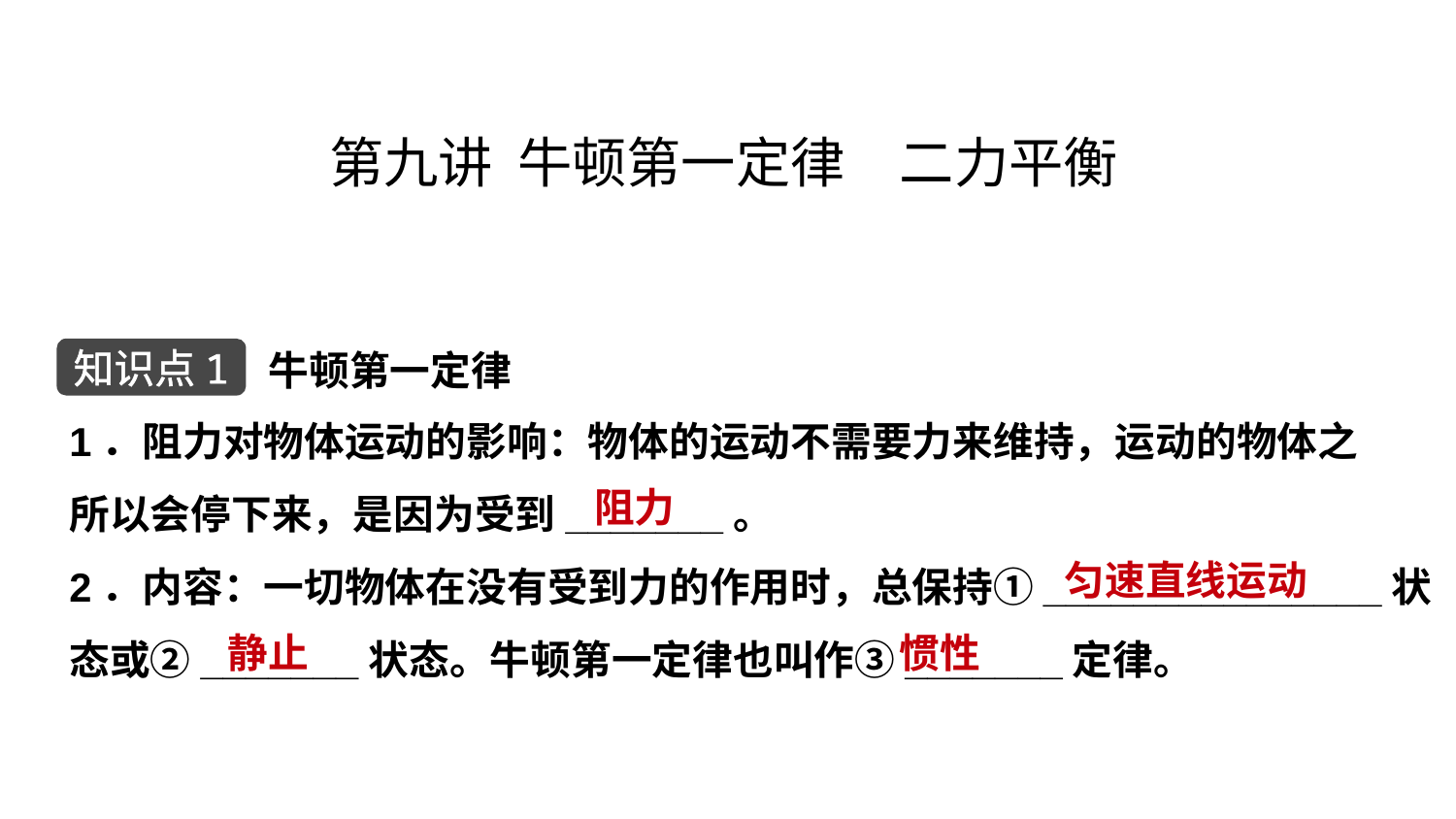

第九讲  牛顿第一定律　二力平衡
牛顿第一定律
知识点1
1．阻力对物体运动的影响：物体的运动不需要力来维持，运动的物体之
所以会停下来，是因为受到_______。
2．内容：一切物体在没有受到力的作用时，总保持①_______________状
态或②_______状态。牛顿第一定律也叫作③_______定律。
 阻力
 匀速直线运动
 静止
 惯性